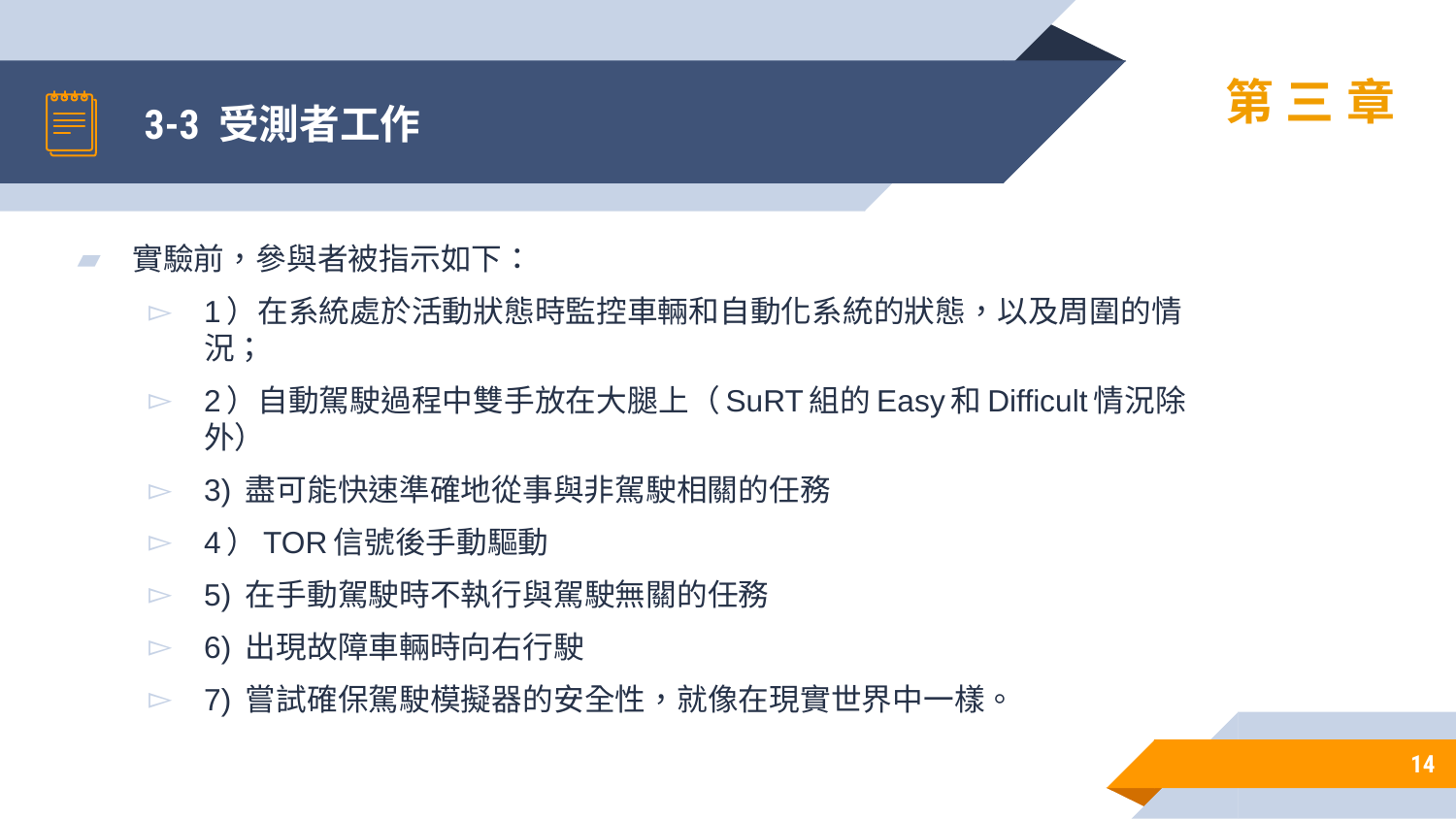

# 3-3 受測者工作
第三章

實驗前，參與者被指示如下：
1）在系統處於活動狀態時監控車輛和自動化系統的狀態，以及周圍的情況；
2）自動駕駛過程中雙手放在大腿上（SuRT組的Easy和Difficult情況除外）
3) 盡可能快速準確地從事與非駕駛相關的任務
4）TOR信號後手動驅動
5) 在手動駕駛時不執行與駕駛無關的任務
6) 出現故障車輛時向右行駛
7) 嘗試確保駕駛模擬器的安全性，就像在現實世界中一樣。
14